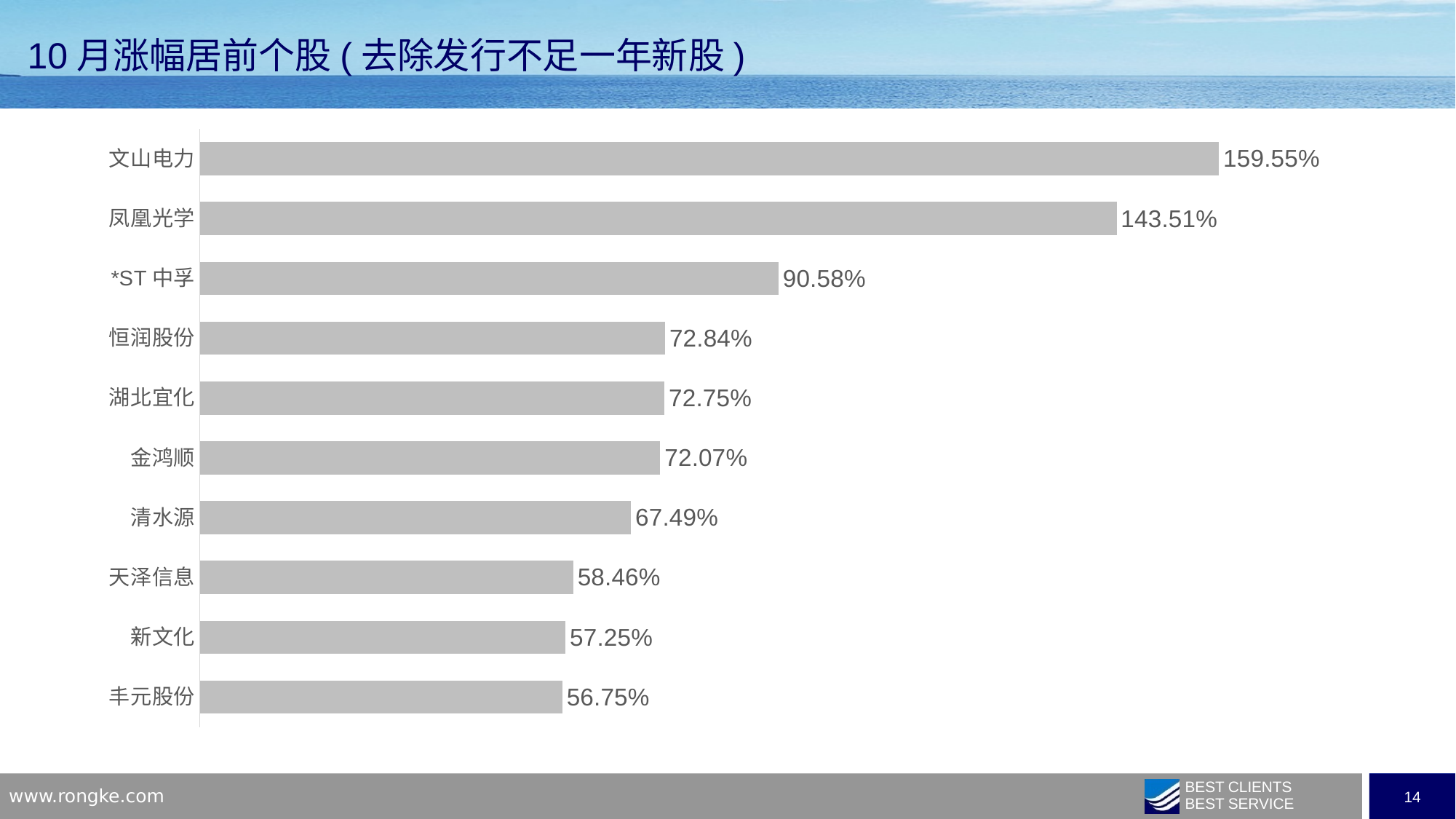

10月涨幅居前个股(去除发行不足一年新股)

### Chart

| Category | 月涨跌幅 |
|---|---|
| 文山电力 | 1.5954773869346734 |
| 凤凰光学 | 1.4350649350649354 |
| *ST中孚 | 0.905829596412556 |
| 恒润股份 | 0.7284448690086045 |
| 湖北宜化 | 0.7274633123689731 |
| 金鸿顺 | 0.7207310108509424 |
| 清水源 | 0.6749116607773851 |
| 天泽信息 | 0.5846456692913384 |
| 新文化 | 0.5725190839694656 |
| 丰元股份 | 0.5675105485232068 |